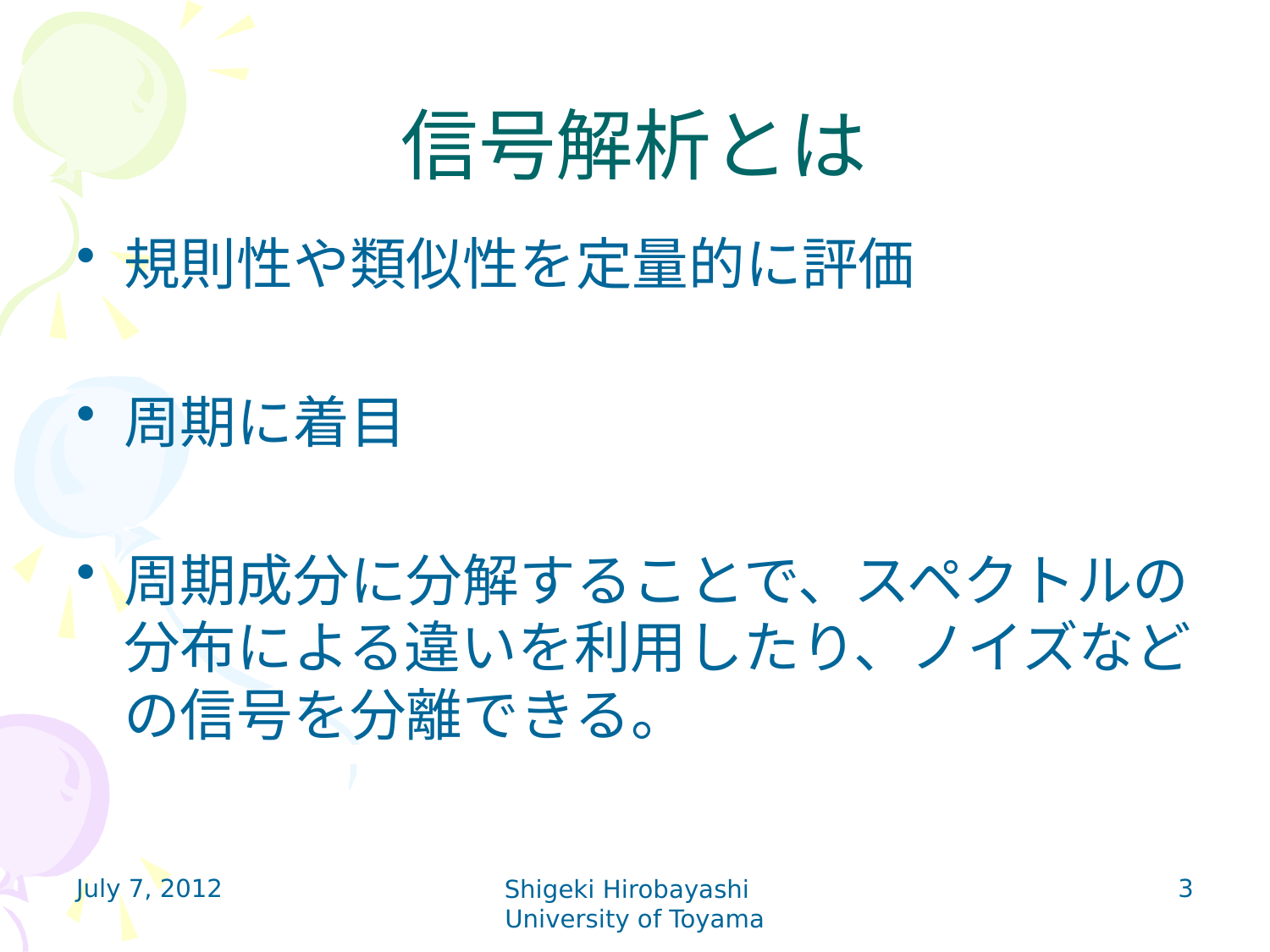

# 信号解析とは
規則性や類似性を定量的に評価

周期に着目

周期成分に分解することで、スペクトルの分布による違いを利用したり、ノイズなどの信号を分離できる。

July 7, 2012
3
Shigeki Hirobayashi   University of Toyama